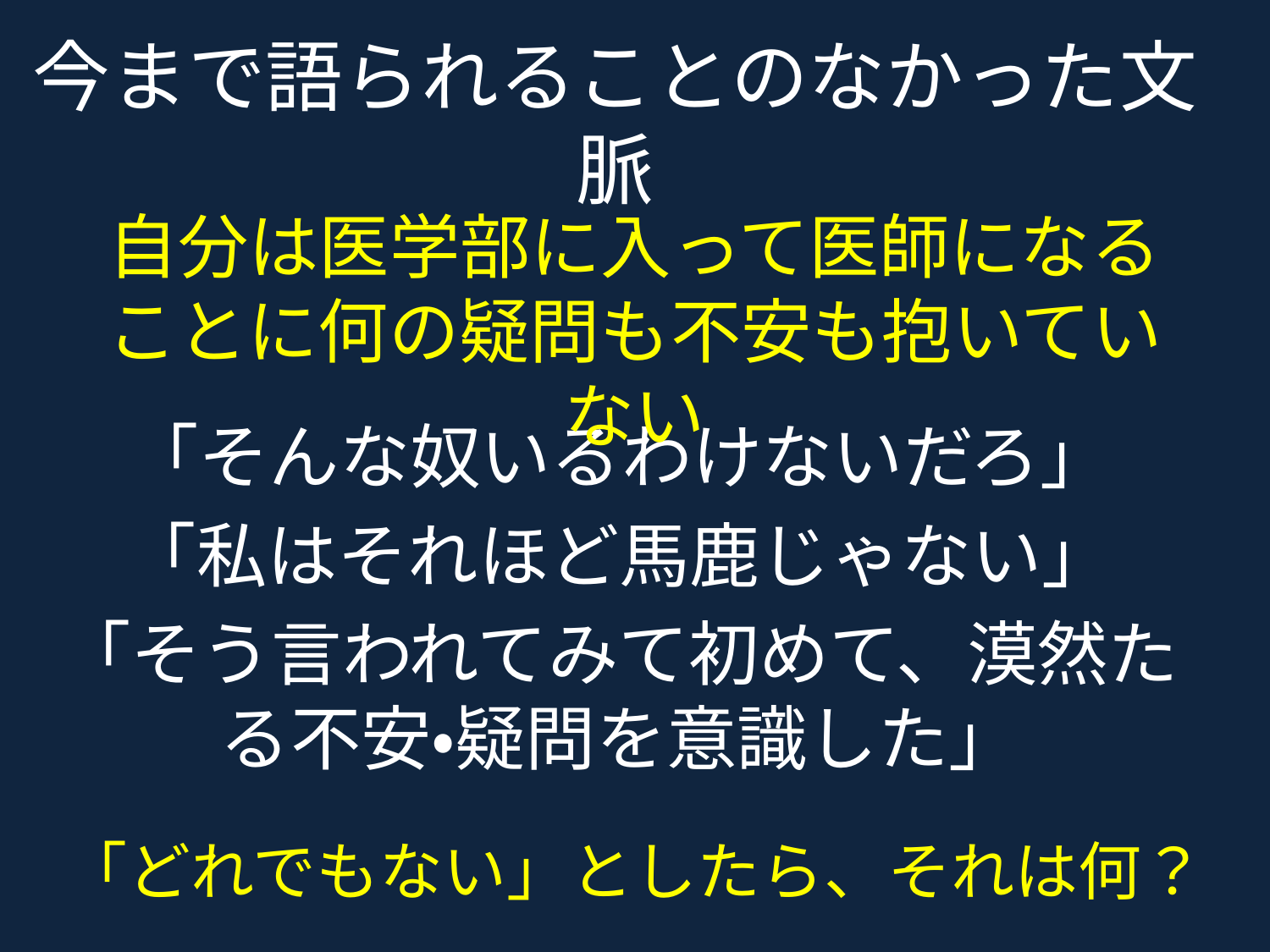

# 今まで語られることのなかった文脈
自分は医学部に入って医師になることに何の疑問も不安も抱いていない
「そんな奴いるわけないだろ」
「私はそれほど馬鹿じゃない」
「そう言われてみて初めて、漠然たる不安・疑問を意識した」
「どれでもない」としたら、それは何？